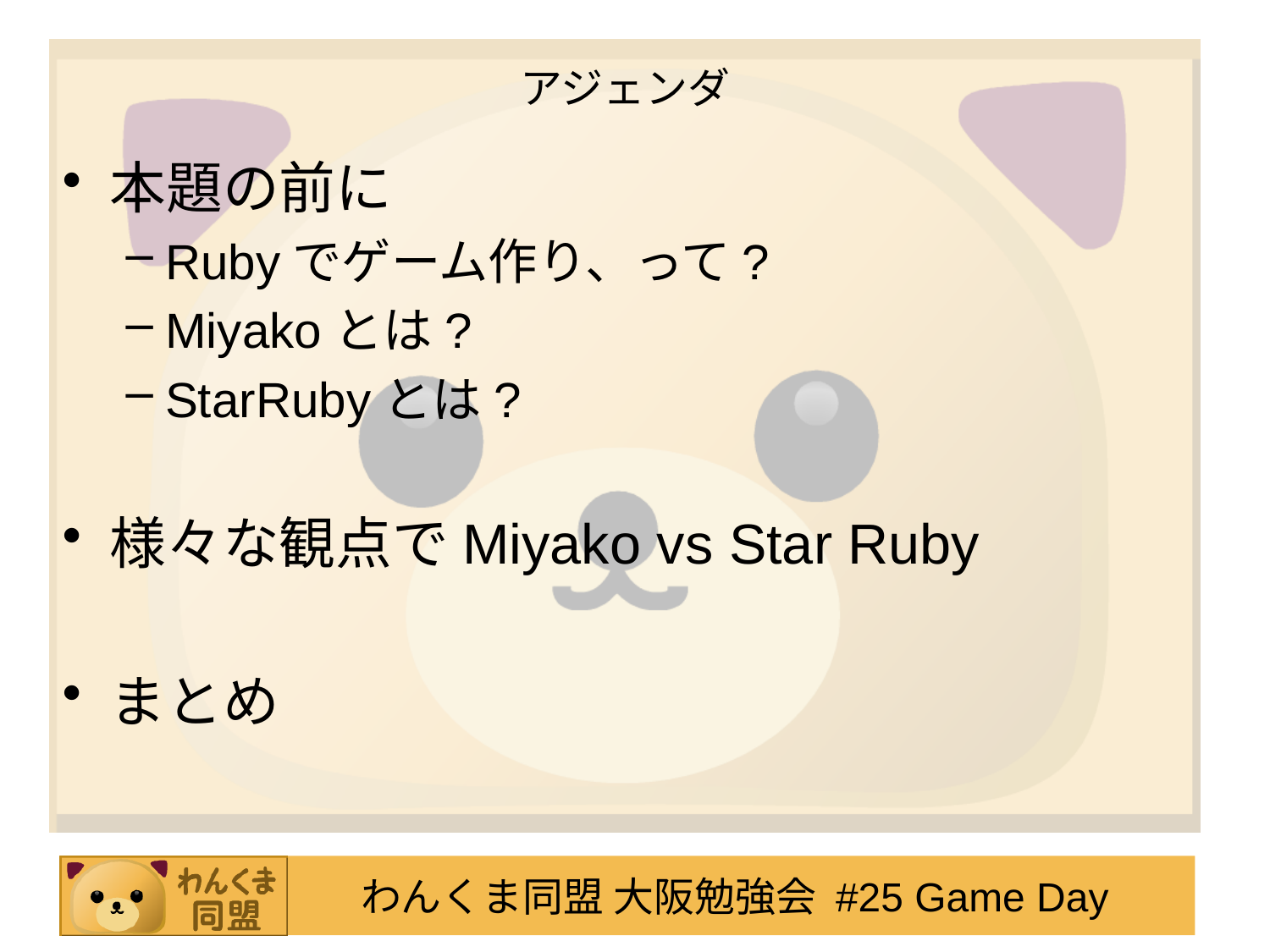

# アジェンダ
本題の前に
Rubyでゲーム作り、って?
Miyakoとは?
StarRubyとは?

様々な観点でMiyako vs Star Ruby

まとめ